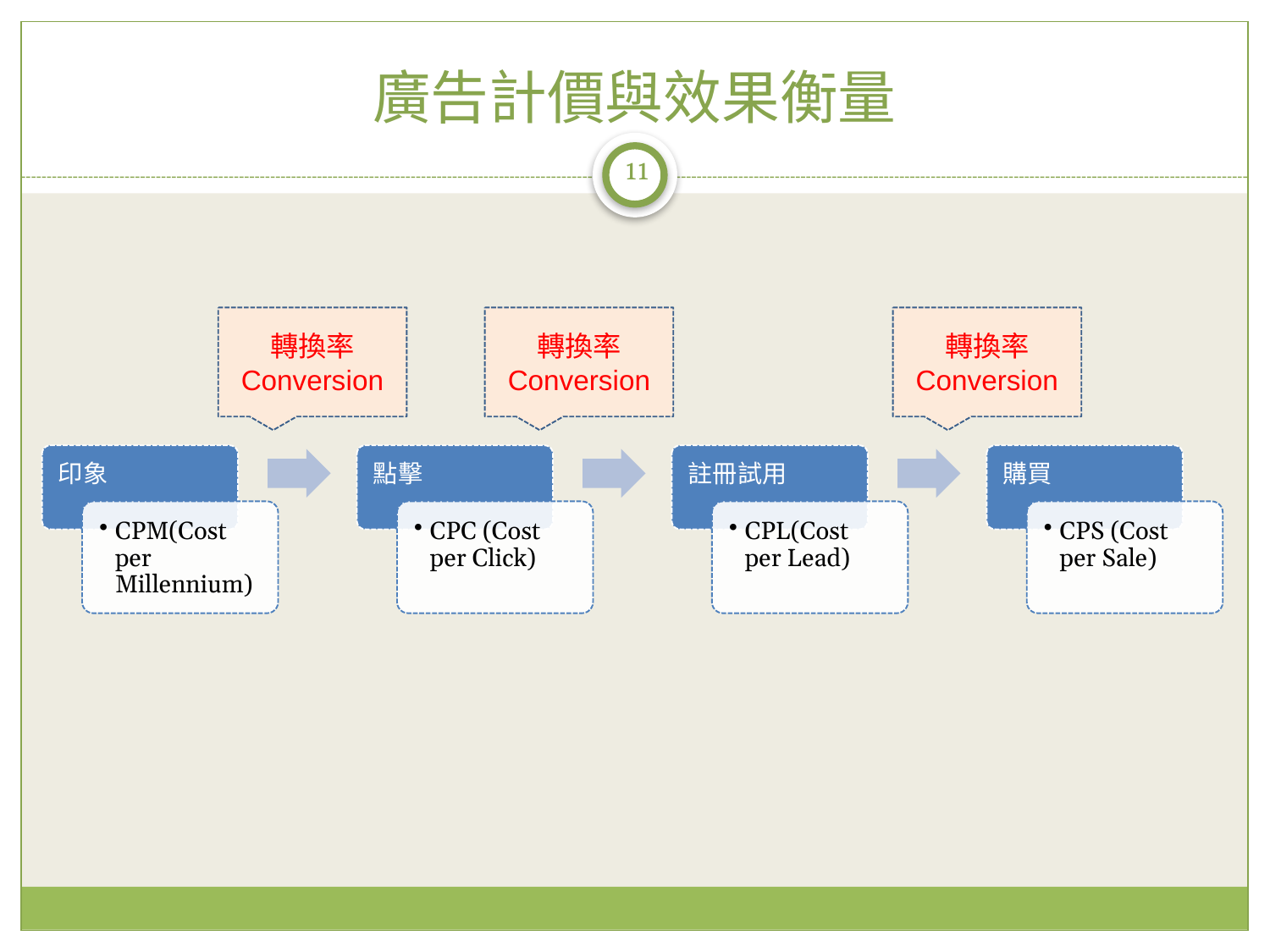

# 廣告計價與效果衡量
11
印象
CPM(Cost per Millennium)

點擊
CPC (Cost per Click)

註冊試用
CPL(Cost per Lead)

購買
CPS (Cost per Sale)
轉換率
Conversion
轉換率
Conversion
轉換率
Conversion